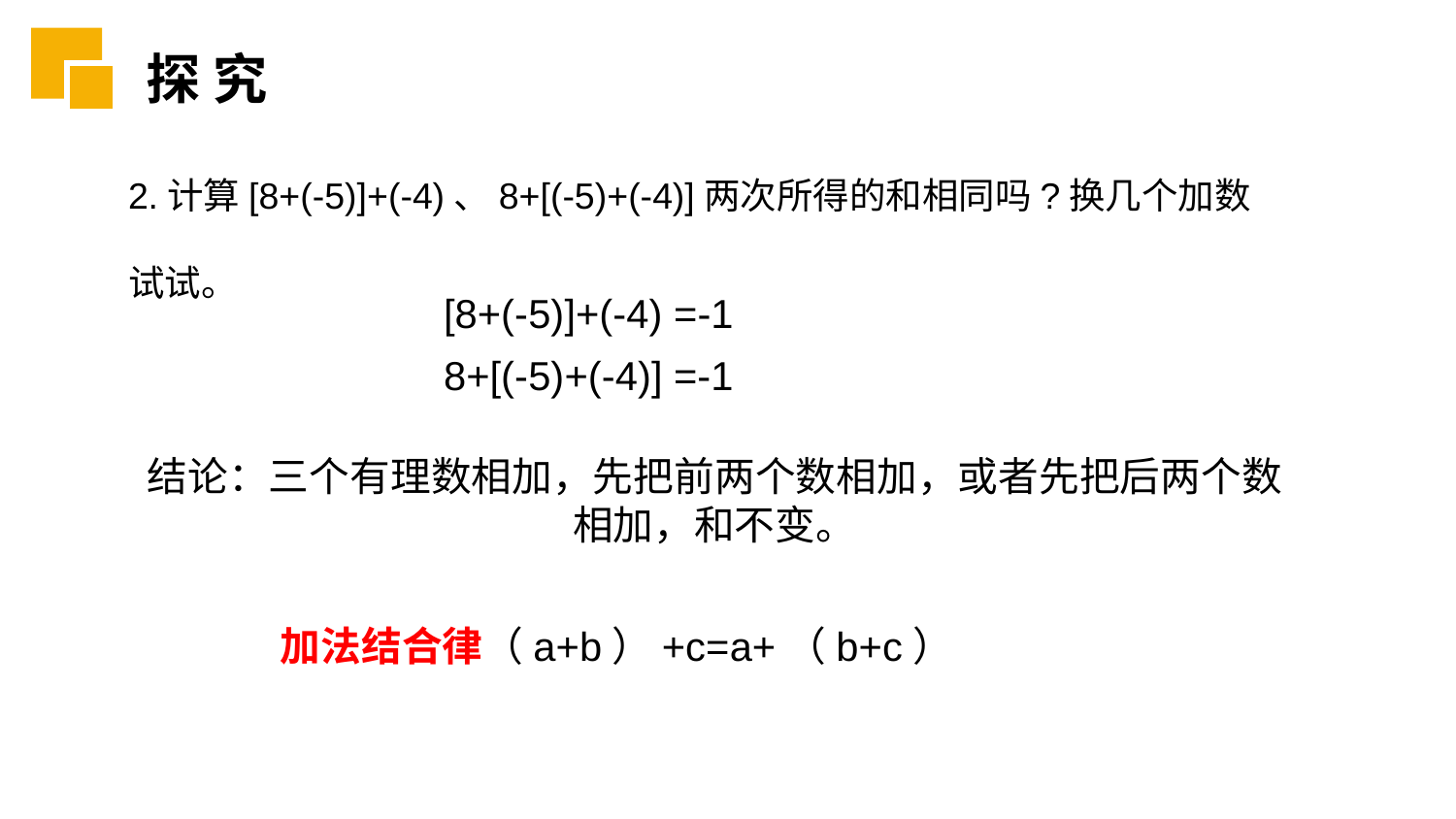

探 究
2.计算[8+(-5)]+(-4)、8+[(-5)+(-4)]两次所得的和相同吗?换几个加数试试。
[8+(-5)]+(-4) =-1
8+[(-5)+(-4)] =-1
结论：三个有理数相加，先把前两个数相加，或者先把后两个数相加，和不变。
加法结合律（a+b）+c=a+（b+c）